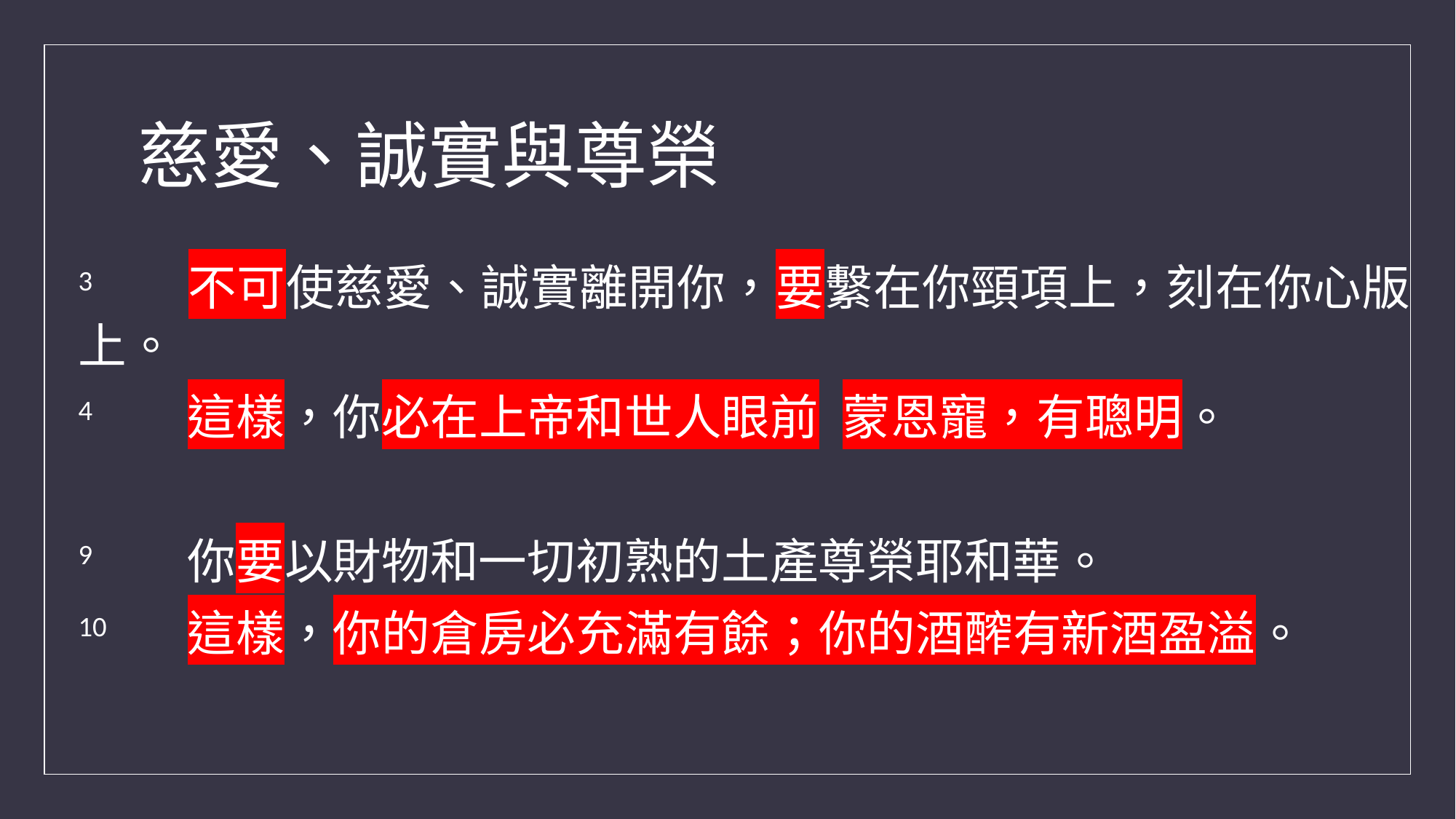

# 慈愛、誠實與尊榮
3 	不可使慈愛、誠實離開你，要繫在你頸項上，刻在你心版上。
4 	這樣，你必在上帝和世人眼前	蒙恩寵，有聰明。

9 	你要以財物和一切初熟的土產尊榮耶和華。
10 	這樣，你的倉房必充滿有餘；你的酒醡有新酒盈溢。